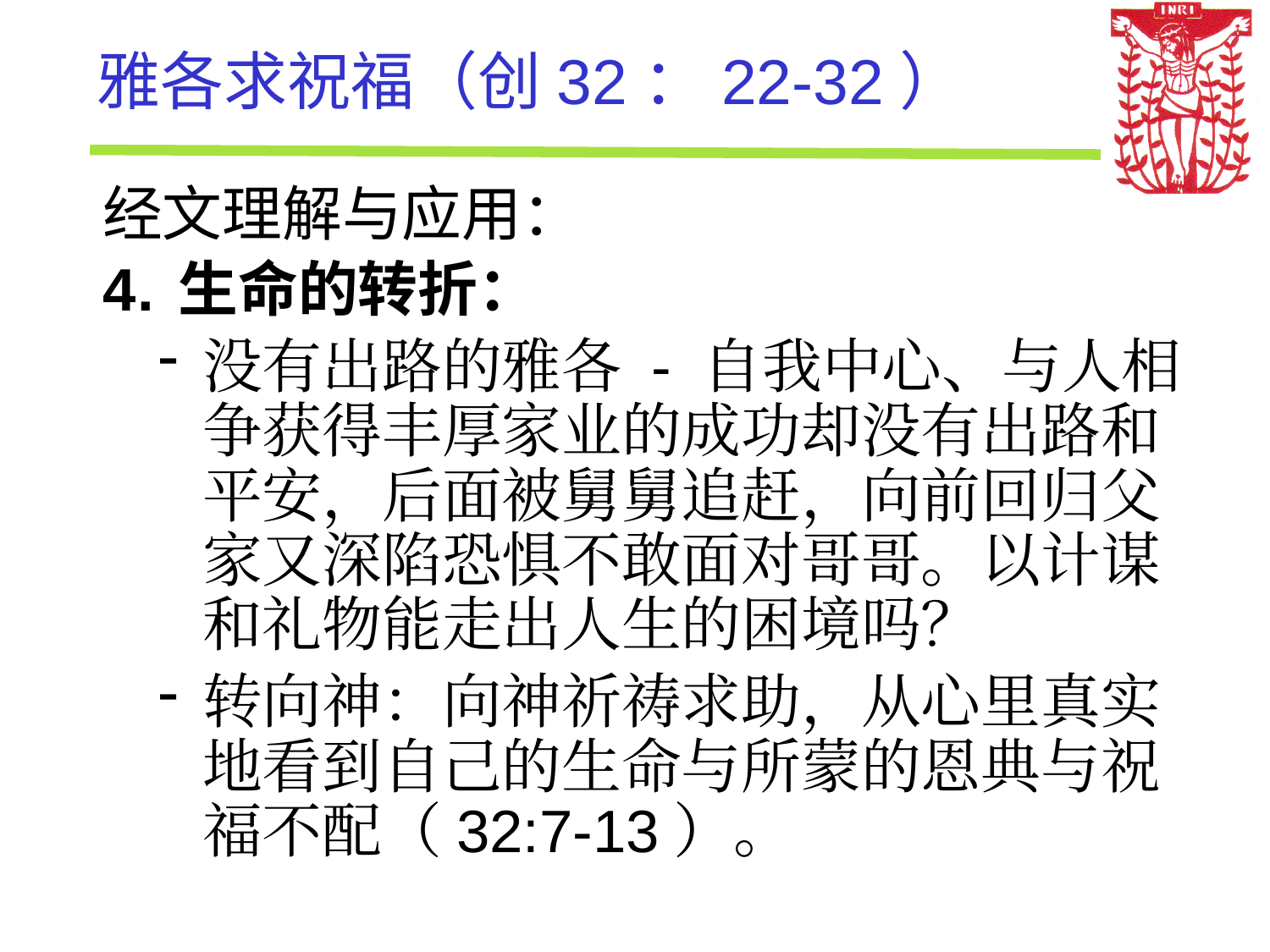

# 雅各求祝福（创32：22-32）
经文理解与应用：
生命的转折：
没有出路的雅各 - 自我中心、与人相争获得丰厚家业的成功却没有出路和平安，后面被舅舅追赶，向前回归父家又深陷恐惧不敢面对哥哥。以计谋和礼物能走出人生的困境吗？
转向神：向神祈祷求助，从心里真实地看到自己的生命与所蒙的恩典与祝福不配（32:7-13）。